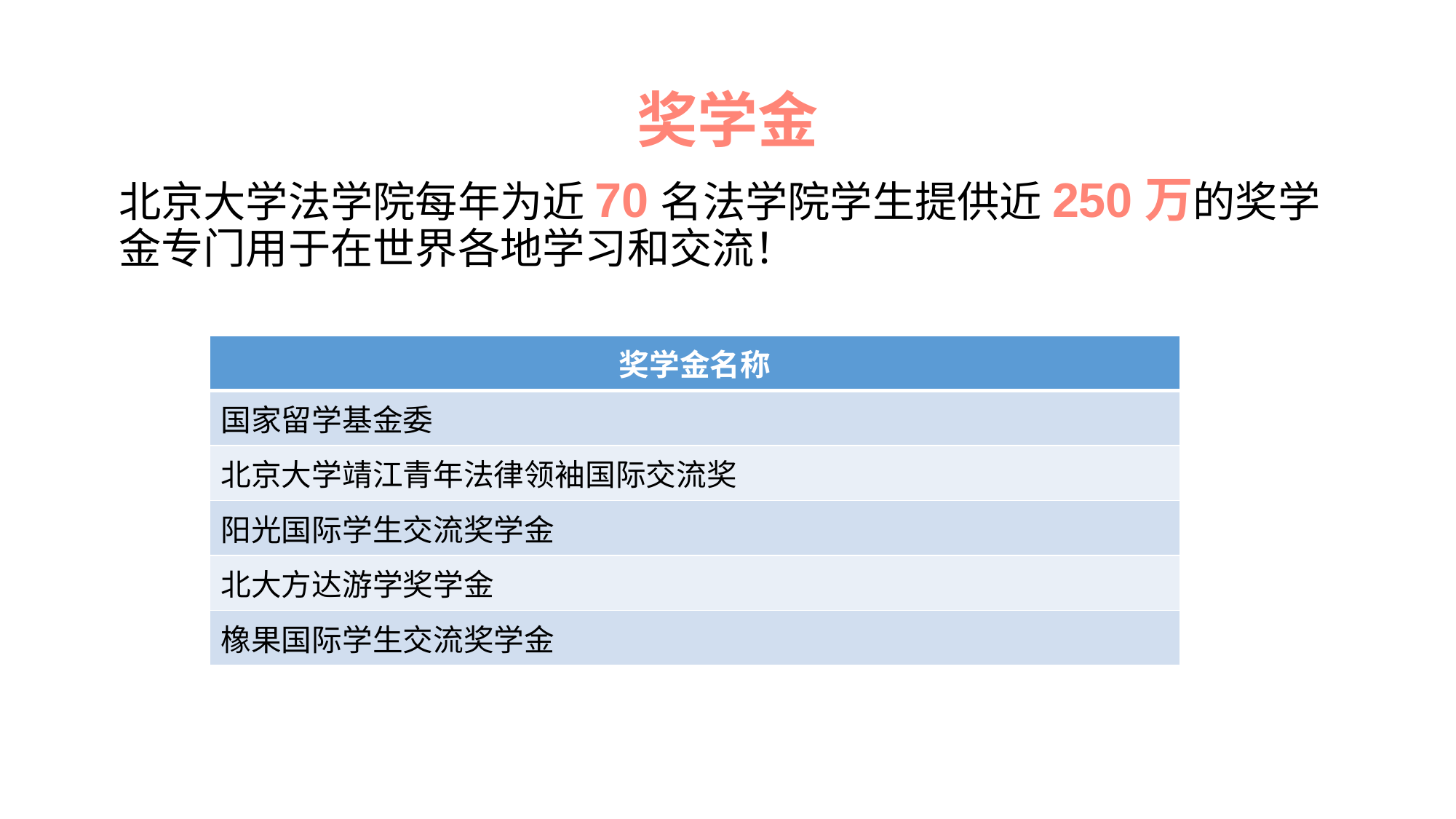

# 奖学金
北京大学法学院每年为近70名法学院学生提供近250万的奖学金专门用于在世界各地学习和交流！

| 奖学金名称 |
| --- |
| 国家留学基金委 |
| 北京大学靖江青年法律领袖国际交流奖 |
| 阳光国际学生交流奖学金 |
| 北大方达游学奖学金 |
| 橡果国际学生交流奖学金 |